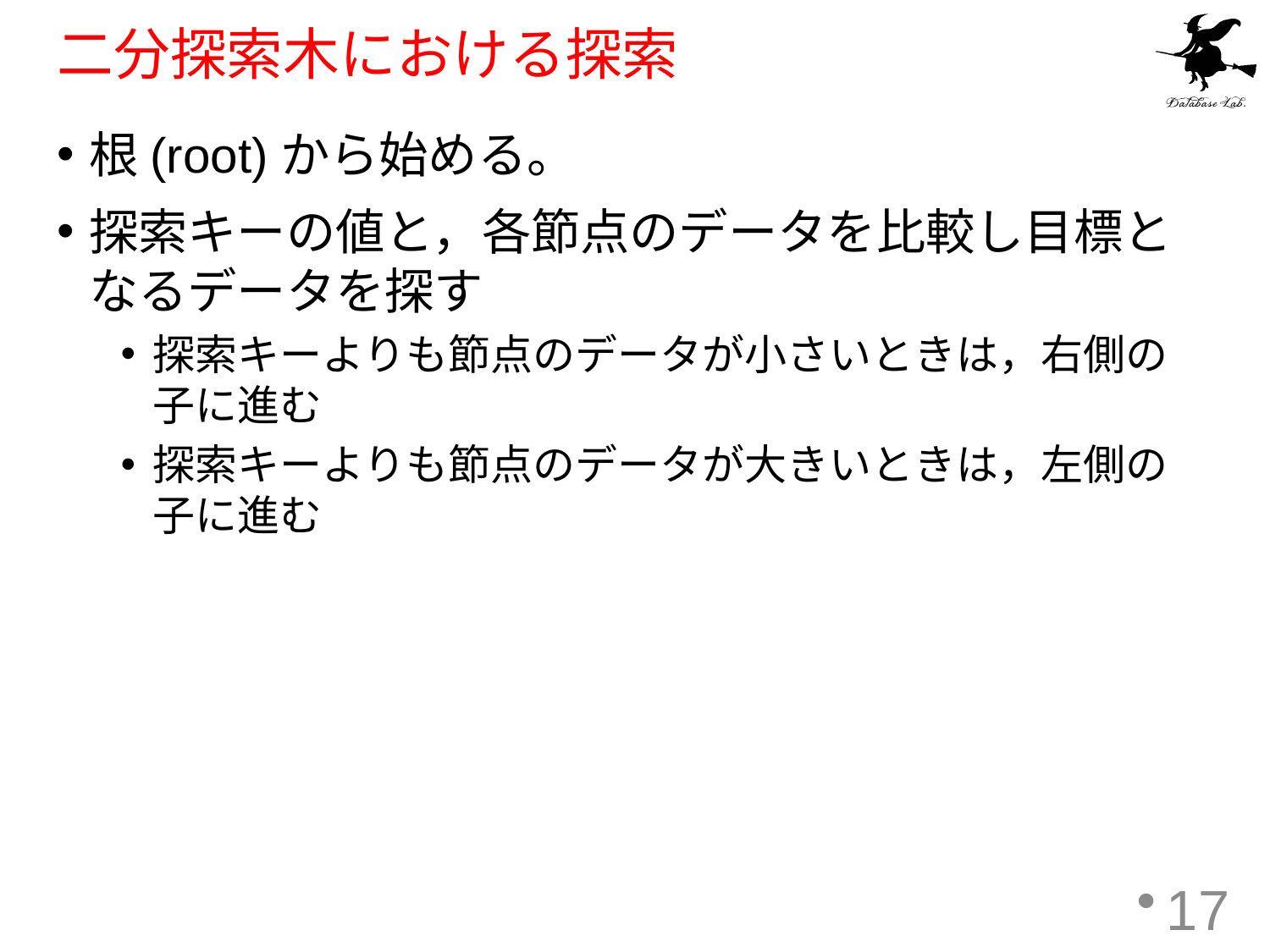

# 二分探索木における探索
根(root)から始める。
探索キーの値と，各節点のデータを比較し目標となるデータを探す
探索キーよりも節点のデータが小さいときは，右側の子に進む
探索キーよりも節点のデータが大きいときは，左側の子に進む
17